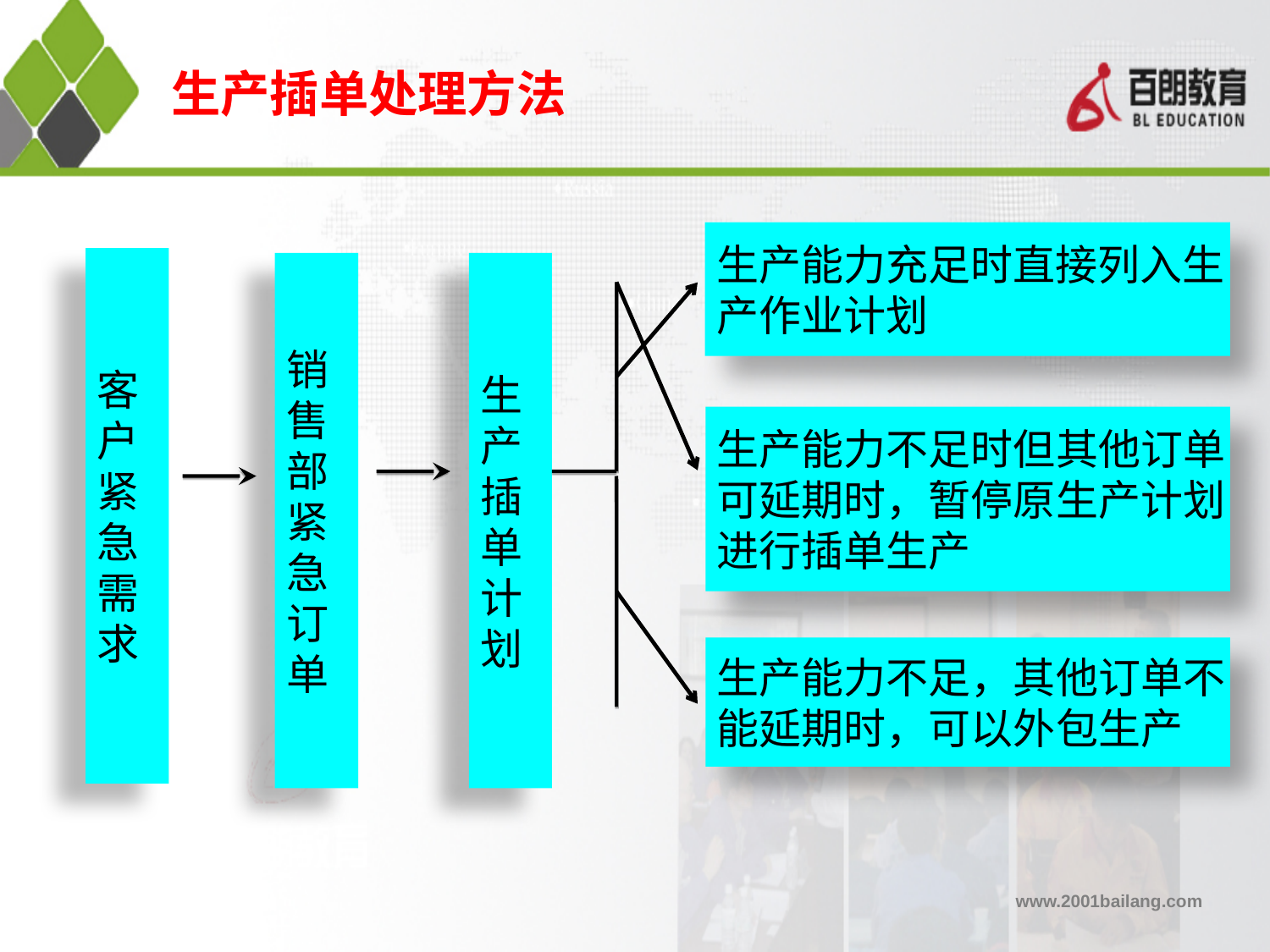

# 生产插单处理方法
生产能力充足时直接列入生
产作业计划
客
户
紧
急
需
求
销
售
部
紧
急
订
单
生
产
插
单
计
划

生产能力不足时但其他订单
可延期时，暂停原生产计划
进行插单生产

生产能力不足，其他订单不
能延期时，可以外包生产